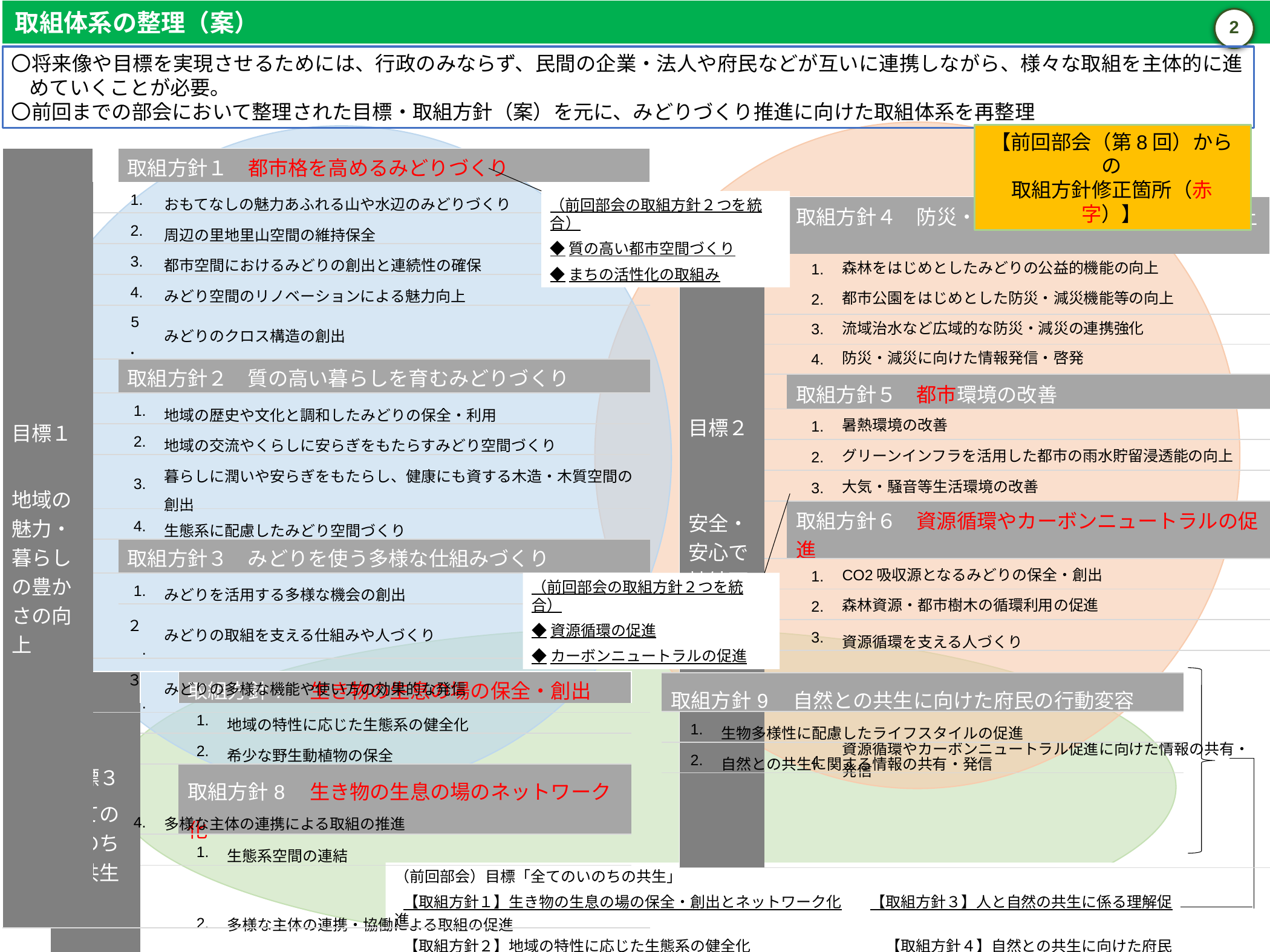

取組体系の整理（案）
2
〇将来像や目標を実現させるためには、行政のみならず、民間の企業・法人や府民などが互いに連携しながら、様々な取組を主体的に進めていくことが必要。
〇前回までの部会において整理された目標・取組方針（案）を元に、みどりづくり推進に向けた取組体系を再整理

【前回部会（第8回）からの
取組方針修正箇所（赤字）】

| 目標１ 地域の魅力・暮らしの豊かさの向上 |  | 取組方針１　都市格を高めるみどりづくり |  |
| --- | --- | --- | --- |
|  |  | 1. | おもてなしの魅力あふれる山や水辺のみどりづくり |
|  |  | 2. | 周辺の里地里山空間の維持保全 |
|  |  | 3. | 都市空間におけるみどりの創出と連続性の確保 |
|  |  | 4. | みどり空間のリノベーションによる魅力向上 |
|  |  | 5． | みどりのクロス構造の創出 |
|  |  | 取組方針２　質の高い暮らしを育むみどりづくり |  |
|  |  | 1. | 地域の歴史や文化と調和したみどりの保全・利用 |
|  |  | 2. | 地域の交流やくらしに安らぎをもたらすみどり空間づくり |
|  |  | 3. | 暮らしに潤いや安らぎをもたらし、健康にも資する木造・木質空間の創出 |
|  |  | 4. | 生態系に配慮したみどり空間づくり |
|  |  | 取組方針３　みどりを使う多様な仕組みづくり |  |
|  |  | 1. | みどりを活用する多様な機会の創出 |
|  |  | ２. | みどりの取組を支える仕組みや人づくり |
|  |  | ３. | みどりの多様な機能や使い方の効果的な発信 |
|  |  | 4. | 多様な主体の連携による取組の推進 |
（前回部会の取組方針２つを統合）
◆質の高い都市空間づくり
◆まちの活性化の取組み
| 目標２　　 安全・安心で持続可能な地域形成 |  | 取組方針４　防災・減災機能、レジリエンスの向上 |  |
| --- | --- | --- | --- |
|  |  | 1. | 森林をはじめとしたみどりの公益的機能の向上 |
|  |  | 2. | 都市公園をはじめとした防災・減災機能等の向上 |
|  |  | 3. | 流域治水など広域的な防災・減災の連携強化 |
|  |  | 4. | 防災・減災に向けた情報発信・啓発 |
|  |  | 取組方針５　都市環境の改善 |  |
|  |  | 1. | 暑熱環境の改善 |
|  |  | 2. | グリーンインフラを活用した都市の雨水貯留浸透能の向上 |
|  |  | 3. | 大気・騒音等生活環境の改善 |
|  |  | 取組方針６　資源循環やカーボンニュートラルの促進 |  |
|  |  | 1. | CO2吸収源となるみどりの保全・創出 |
|  |  | 2. | 森林資源・都市樹木の循環利用の促進 |
|  |  | 3. | 資源循環を支える人づくり |
|  |  | 4. | 資源循環やカーボンニュートラル促進に向けた情報の共有・発信 |
（前回部会の取組方針２つを統合）
◆資源循環の促進
◆カーボンニュートラルの促進

| 目標３ 全てのいのちの共生 |  | 取組方針7　生き物の生息の場の保全・創出 |  |
| --- | --- | --- | --- |
|  |  | 1. | 地域の特性に応じた生態系の健全化 |
|  |  | 2. | 希少な野生動植物の保全 |
|  |  | 取組方針8　生き物の生息の場のネットワーク化 |  |
|  |  | 1. | 生態系空間の連結 |
|  |  | 2. | 多様な主体の連携・協働による取組の促進 |
| 取組方針9　自然との共生に向けた府民の行動変容 |  |
| --- | --- |
| 1. | 生物多様性に配慮したライフスタイルの促進 |
| 2. | 自然との共生に関する情報の共有・発信 |
（前回部会）目標「全てのいのちの共生」
【取組方針１】生き物の生息の場の保全・創出とネットワーク化    　【取組方針３】人と自然の共生に係る理解促進
【取組方針２】地域の特性に応じた生態系の健全化    　　　　　　　　【取組方針４】自然との共生に向けた府民の行動変容